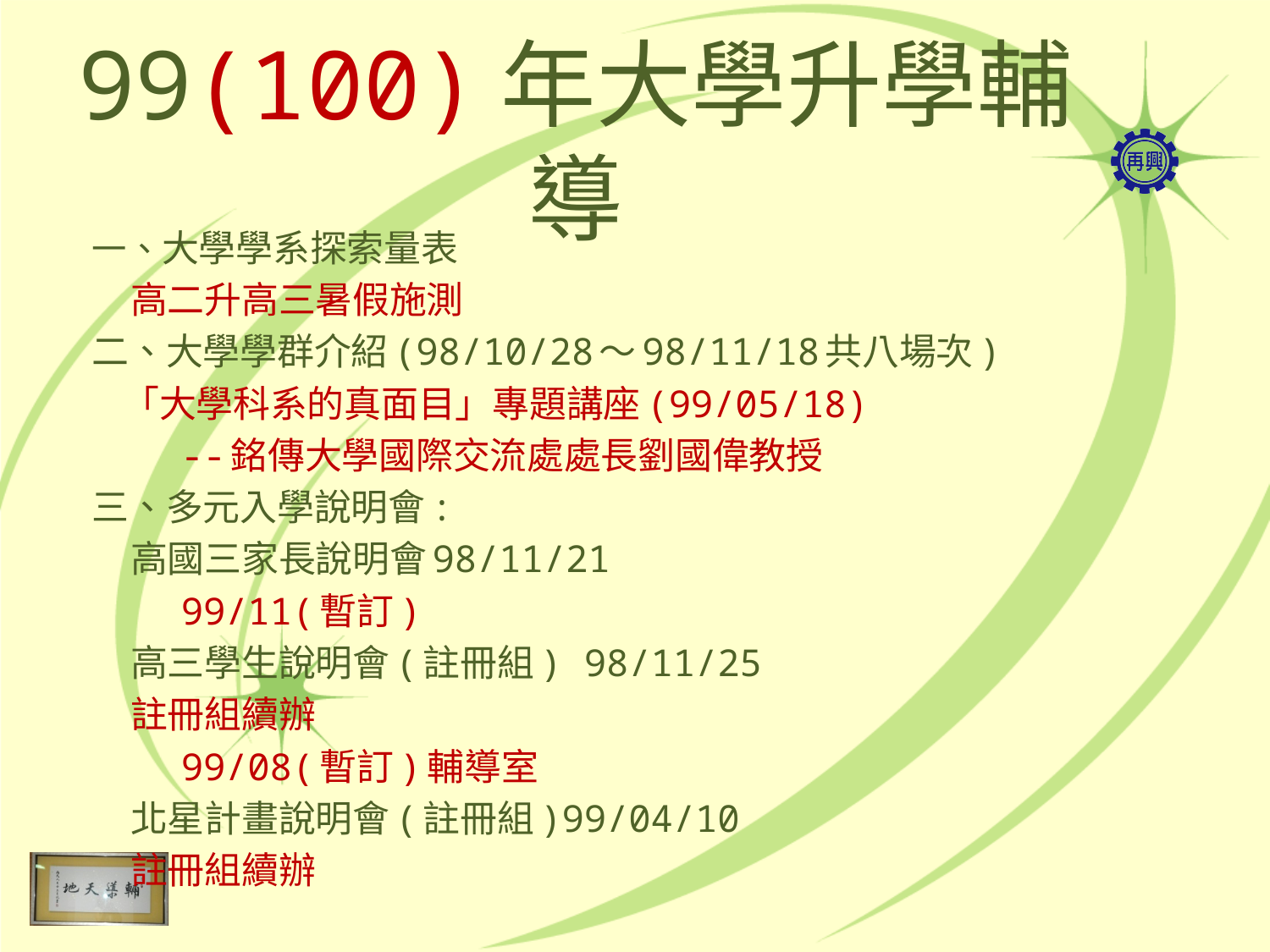

# 99(100)年大學升學輔導
一、大學學系探索量表
    高二升高三暑假施測
二、大學學群介紹(98/10/28～98/11/18共八場次)
   「大學科系的真面目」專題講座(99/05/18)
    --銘傳大學國際交流處處長劉國偉教授
三、多元入學說明會:
    高國三家長說明會98/11/21
    99/11(暫訂)
    高三學生說明會(註冊組) 98/11/25
    註冊組續辦
    99/08(暫訂)輔導室
    北星計畫說明會(註冊組)99/04/10
    註冊組續辦